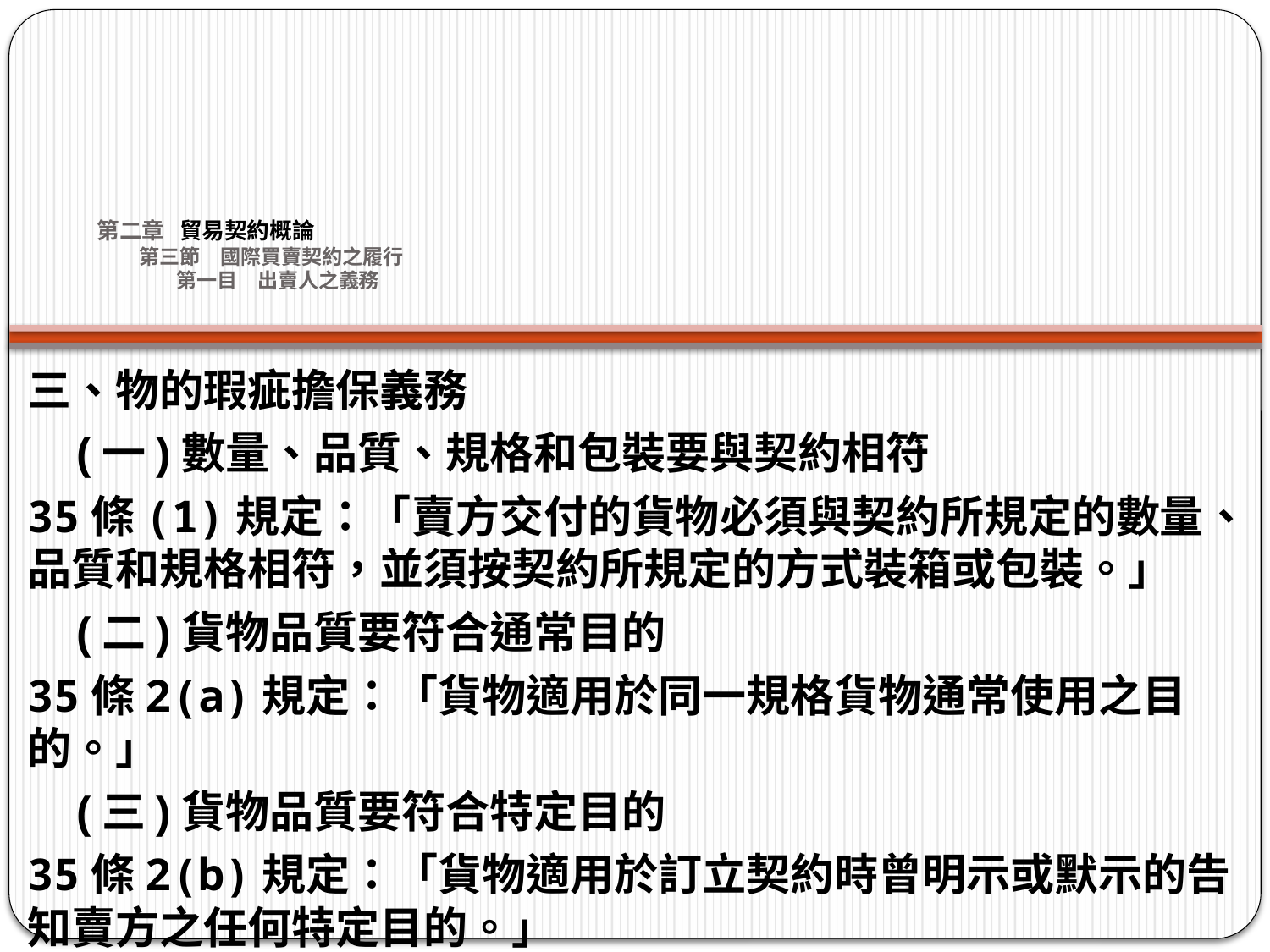

# 第二章   貿易契約概論 第三節　國際買賣契約之履行 第一目　出賣人之義務
三、物的瑕疵擔保義務
    (一)數量、品質、規格和包裝要與契約相符
35條(1)規定：「賣方交付的貨物必須與契約所規定的數量、品質和規格相符，並須按契約所規定的方式裝箱或包裝。」
    (二)貨物品質要符合通常目的
35條2(a)規定：「貨物適用於同一規格貨物通常使用之目的。」
    (三)貨物品質要符合特定目的
35條2(b)規定：「貨物適用於訂立契約時曾明示或默示的告知賣方之任何特定目的。」